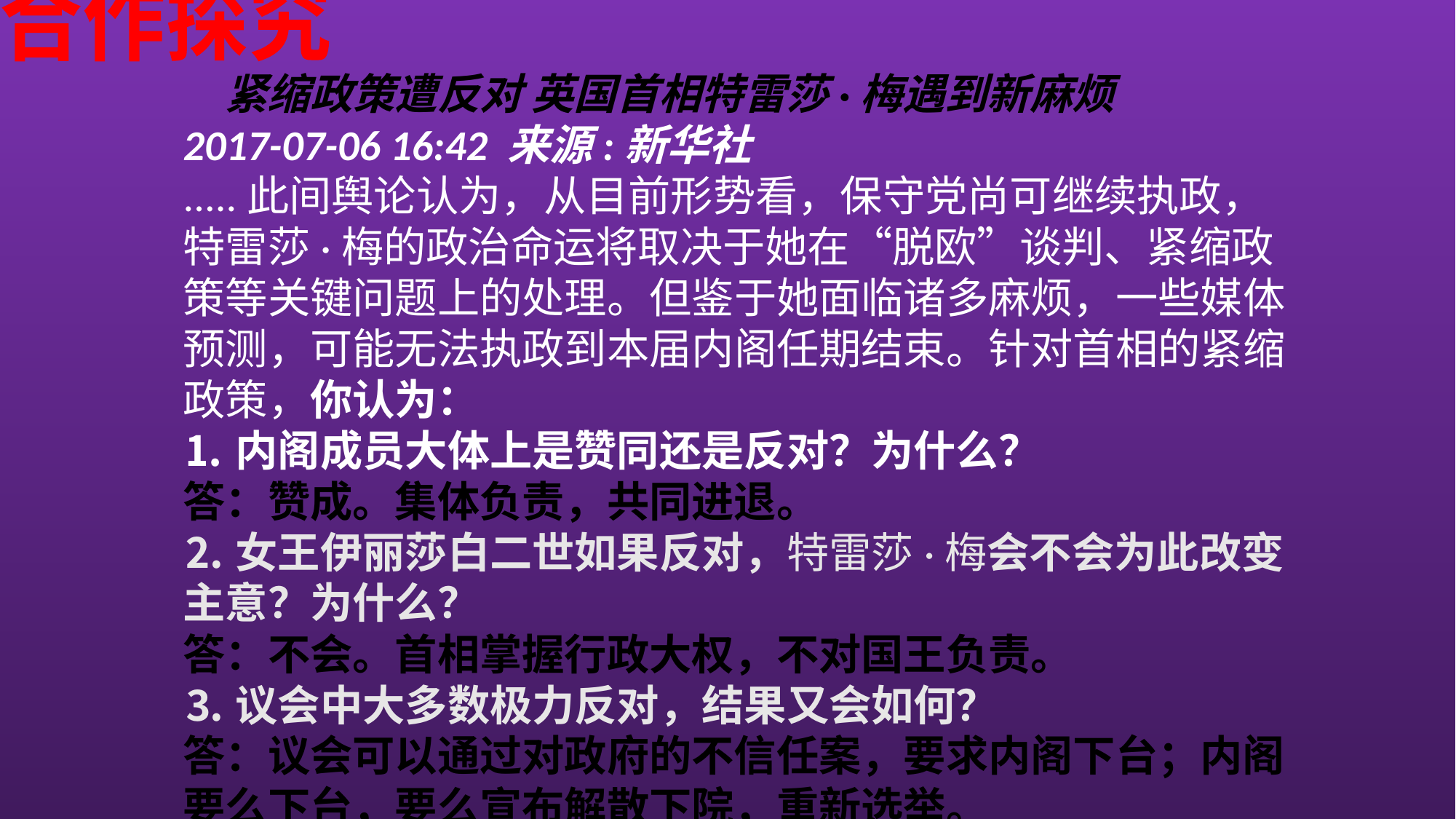

合作探究
　紧缩政策遭反对 英国首相特雷莎·梅遇到新麻烦
2017-07-06 16:42 来源:新华社
.....此间舆论认为，从目前形势看，保守党尚可继续执政，特雷莎·梅的政治命运将取决于她在“脱欧”谈判、紧缩政策等关键问题上的处理。但鉴于她面临诸多麻烦，一些媒体预测，可能无法执政到本届内阁任期结束。针对首相的紧缩政策，你认为：
⒈内阁成员大体上是赞同还是反对？为什么？
答：赞成。集体负责，共同进退。
⒉女王伊丽莎白二世如果反对，特雷莎·梅会不会为此改变主意？为什么？
答：不会。首相掌握行政大权，不对国王负责。
⒊议会中大多数极力反对，结果又会如何？
答：议会可以通过对政府的不信任案，要求内阁下台；内阁要么下台，要么宣布解散下院，重新选举。